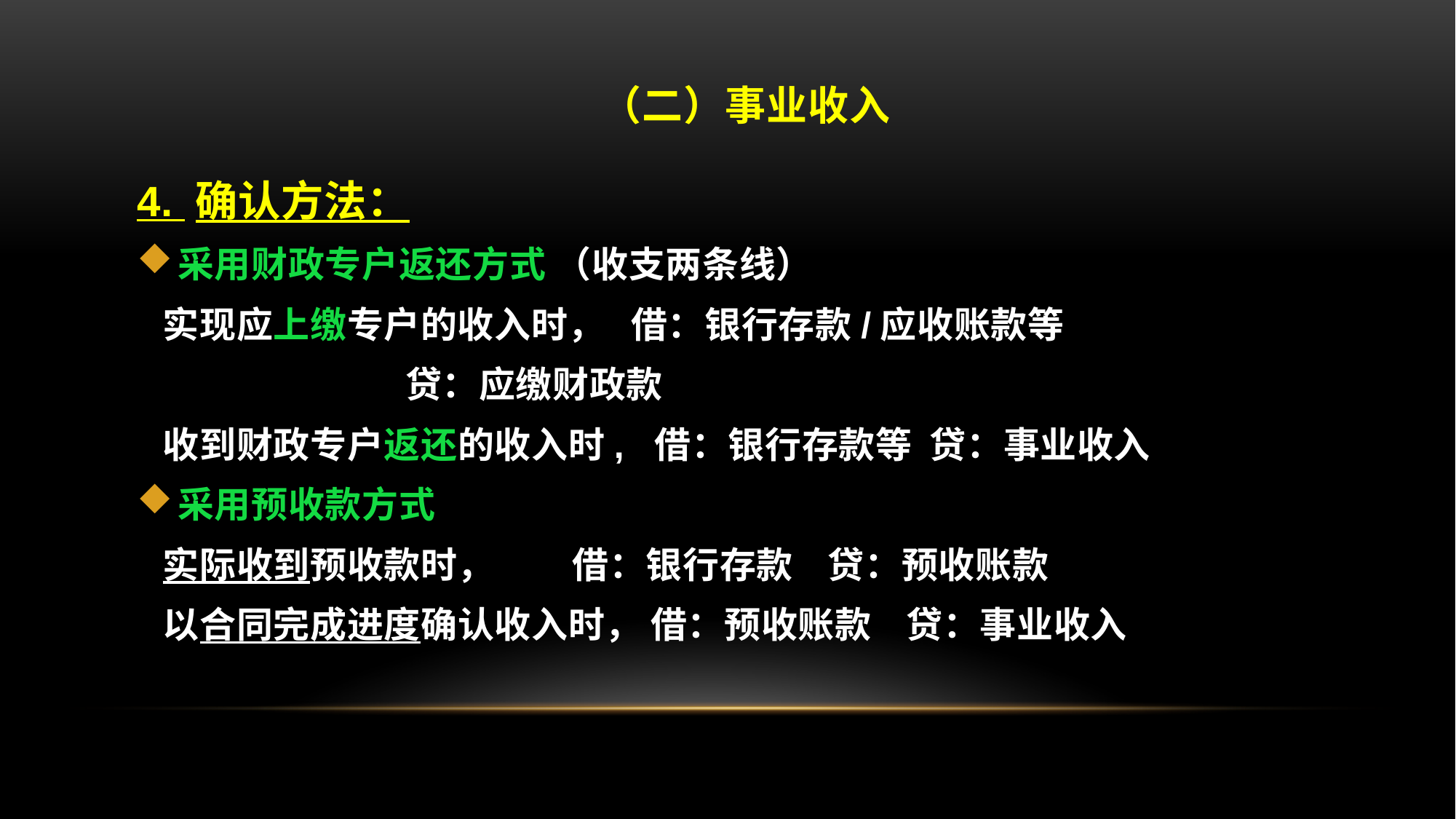

# （二）事业收入
4. 确认方法：
采用财政专户返还方式 （收支两条线）
  实现应上缴专户的收入时，   借：银行存款/应收账款等
                              贷：应缴财政款
  收到财政专户返还的收入时,  借：银行存款等  贷：事业收入
采用预收款方式
  实际收到预收款时，         借：银行存款    贷：预收账款
  以合同完成进度确认收入时， 借：预收账款    贷：事业收入

53